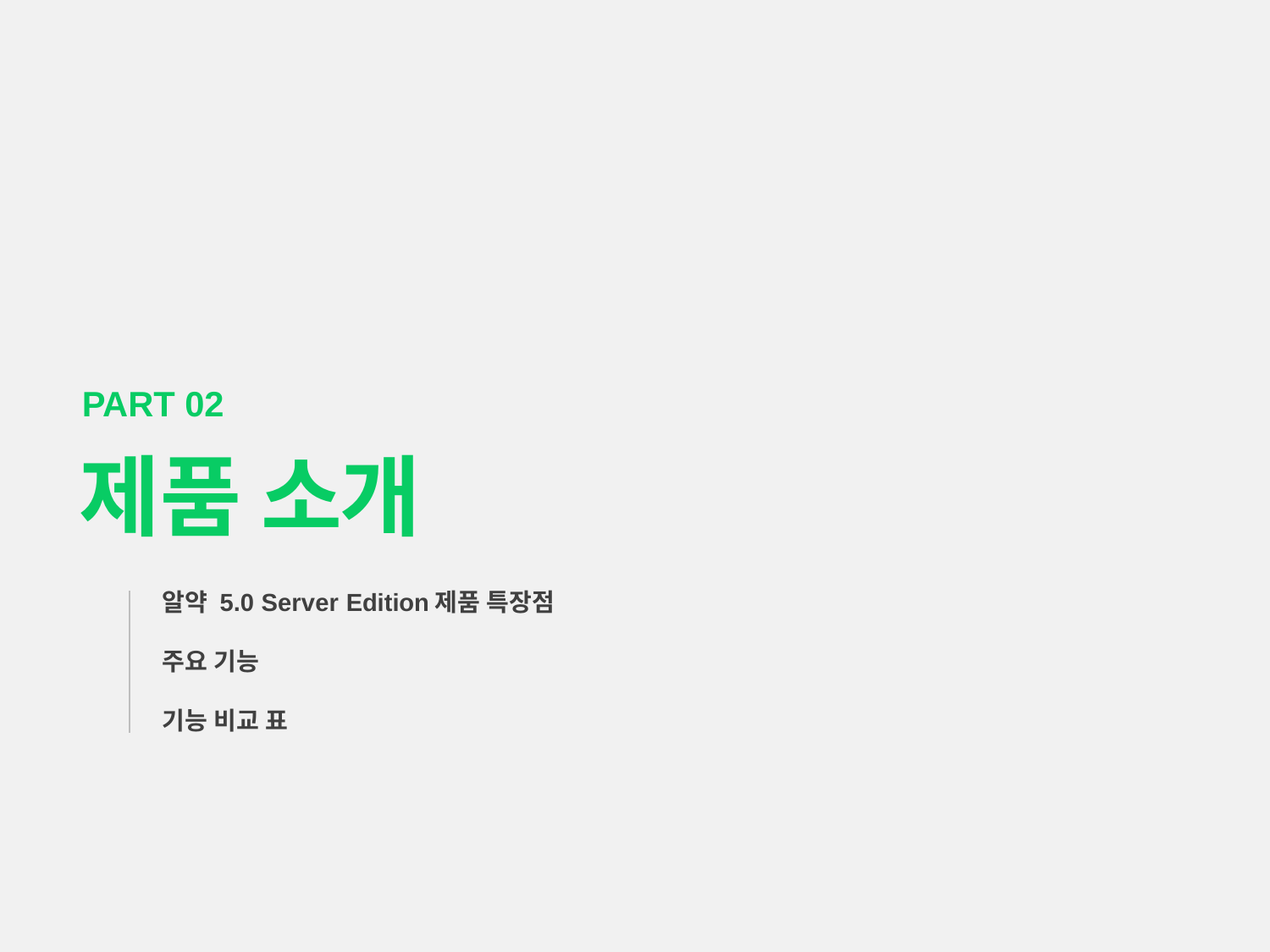

# PART 02
제품 소개
알약 5.0 Server Edition제품 특장점
주요 기능  기능 비교 표